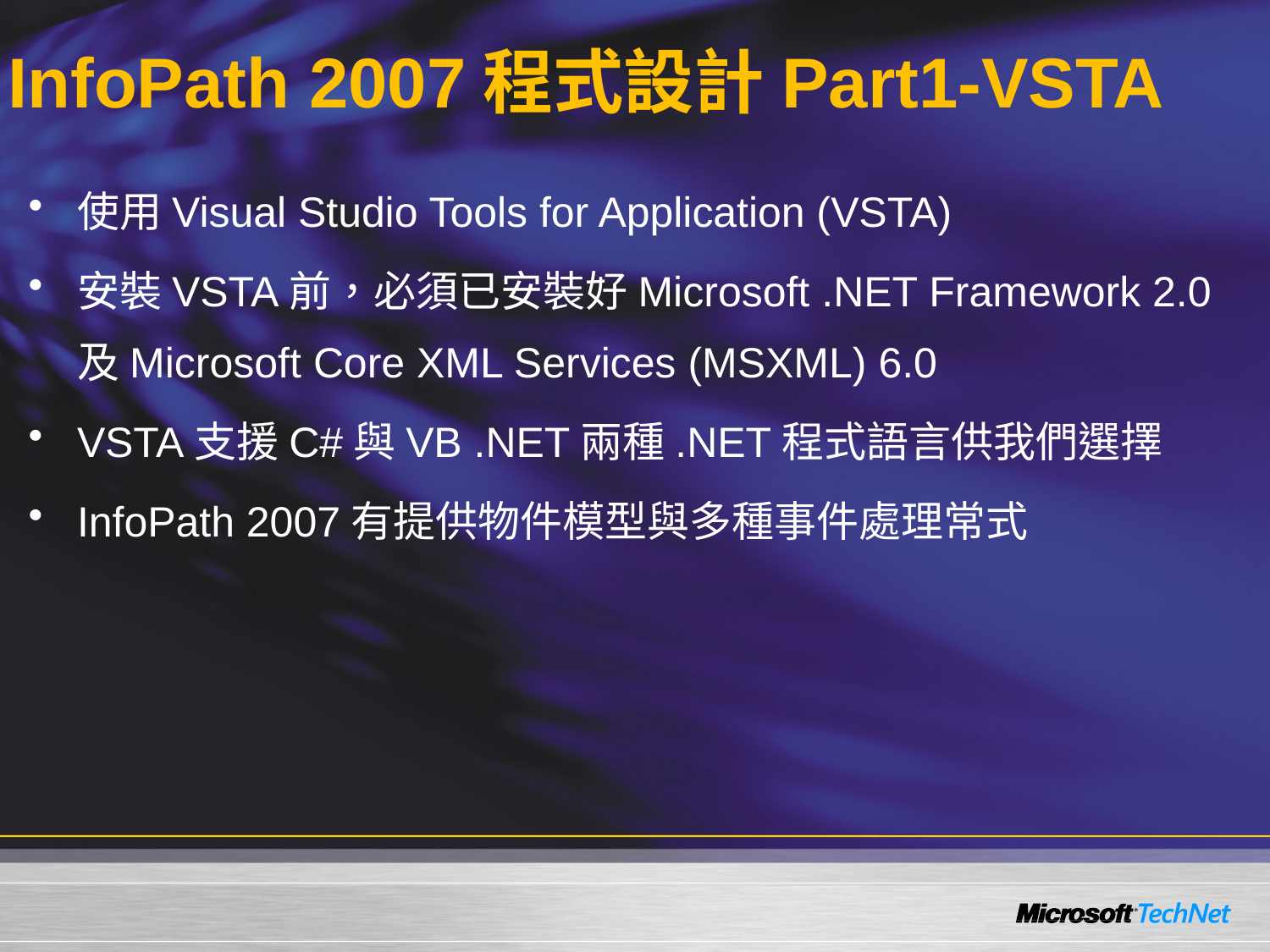

# InfoPath 2007程式設計Part1-VSTA
使用Visual Studio Tools for Application (VSTA)
安裝VSTA前，必須已安裝好Microsoft .NET Framework 2.0及Microsoft Core XML Services (MSXML) 6.0
VSTA支援C#與VB .NET兩種.NET程式語言供我們選擇
InfoPath 2007有提供物件模型與多種事件處理常式